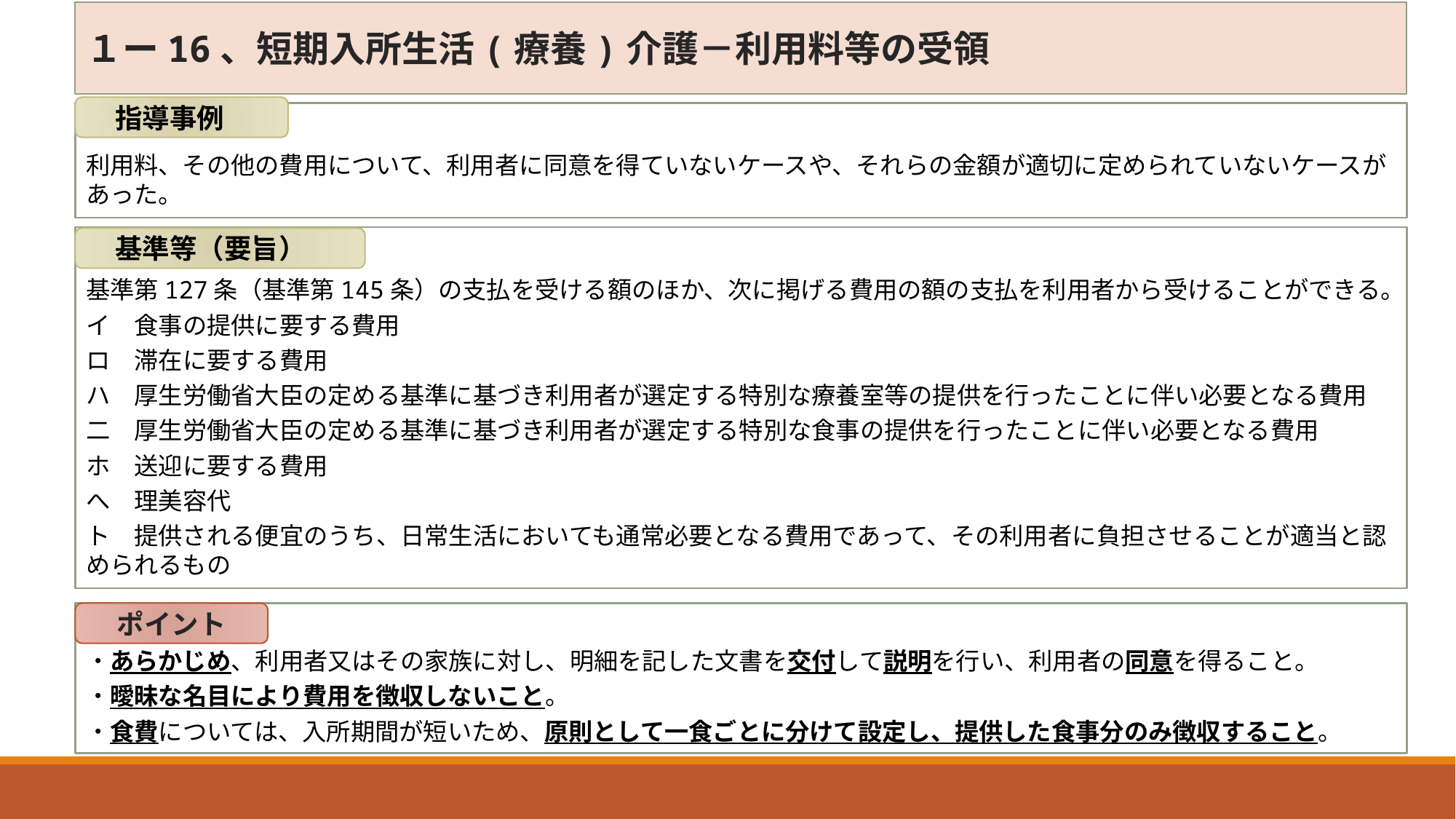

１ー16、短期入所生活(療養)介護－利用料等の受領
　指導事例

利用料、その他の費用について、利用者に同意を得ていないケースや、それらの金額が適切に定められていないケースがあった。

基準第127条（基準第145条）の支払を受ける額のほか、次に掲げる費用の額の支払を利用者から受けることができる。
イ　食事の提供に要する費用
ロ　滞在に要する費用
ハ　厚生労働省大臣の定める基準に基づき利用者が選定する特別な療養室等の提供を行ったことに伴い必要となる費用
二　厚生労働省大臣の定める基準に基づき利用者が選定する特別な食事の提供を行ったことに伴い必要となる費用
ホ　送迎に要する費用
へ　理美容代
ト　提供される便宜のうち、日常生活においても通常必要となる費用であって、その利用者に負担させることが適当と認められるもの
　基準等（要旨）

・あらかじめ、利用者又はその家族に対し、明細を記した文書を交付して説明を行い、利用者の同意を得ること。
・曖昧な名目により費用を徴収しないこと。
・食費については、入所期間が短いため、原則として一食ごとに分けて設定し、提供した食事分のみ徴収すること。
ポイント